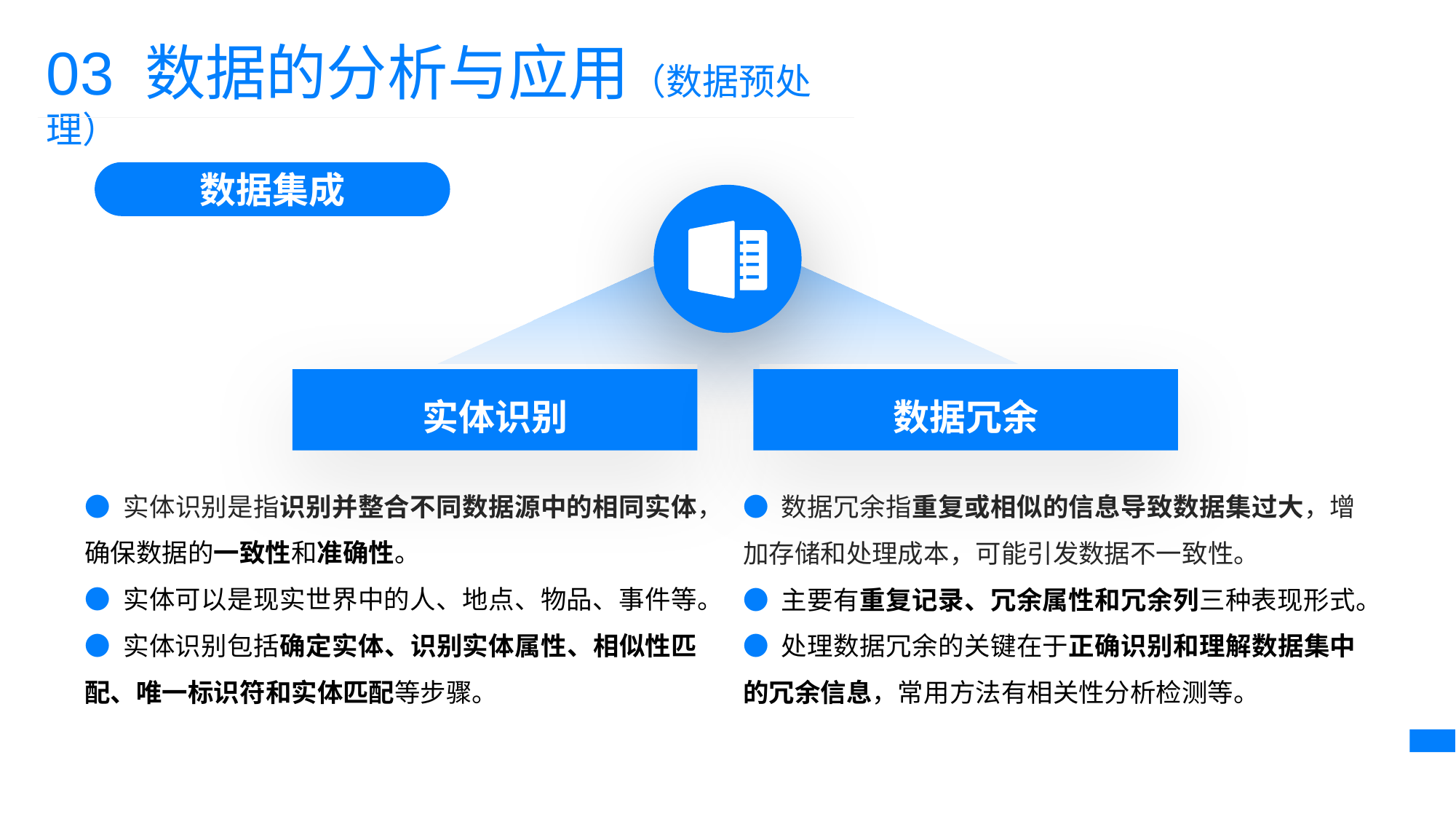

03 数据的分析与应用（数据预处理）

数据集成

实体识别
数据冗余
● 实体识别是指识别并整合不同数据源中的相同实体，确保数据的一致性和准确性。
● 实体可以是现实世界中的人、地点、物品、事件等。
● 实体识别包括确定实体、识别实体属性、相似性匹配、唯一标识符和实体匹配等步骤。
● 数据冗余指重复或相似的信息导致数据集过大，增加存储和处理成本，可能引发数据不一致性。
● 主要有重复记录、冗余属性和冗余列三种表现形式。
● 处理数据冗余的关键在于正确识别和理解数据集中的冗余信息，常用方法有相关性分析检测等。